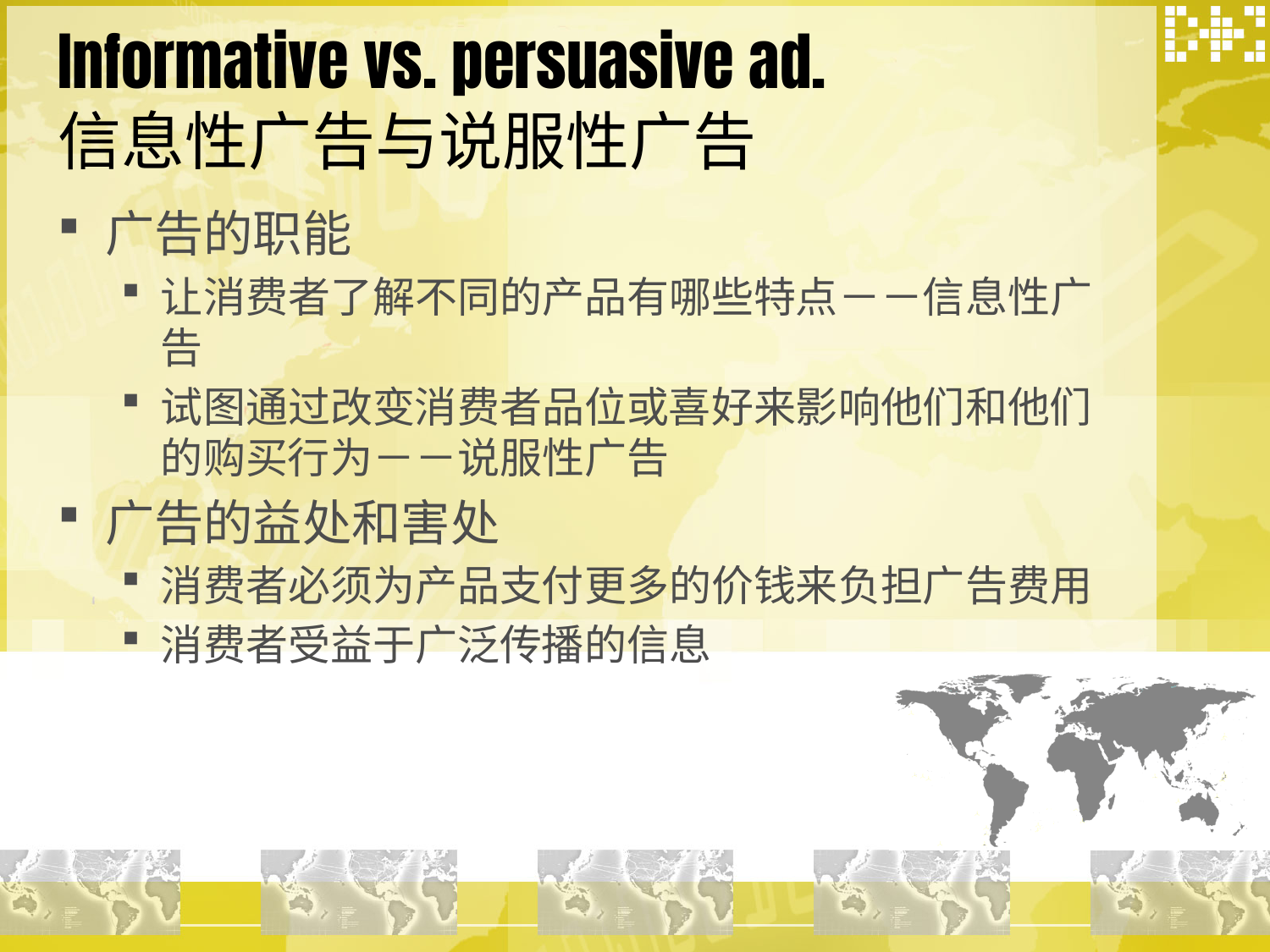

# Informative vs. persuasive ad. 信息性广告与说服性广告
广告的职能
让消费者了解不同的产品有哪些特点－－信息性广告
试图通过改变消费者品位或喜好来影响他们和他们的购买行为－－说服性广告
广告的益处和害处
消费者必须为产品支付更多的价钱来负担广告费用
消费者受益于广泛传播的信息